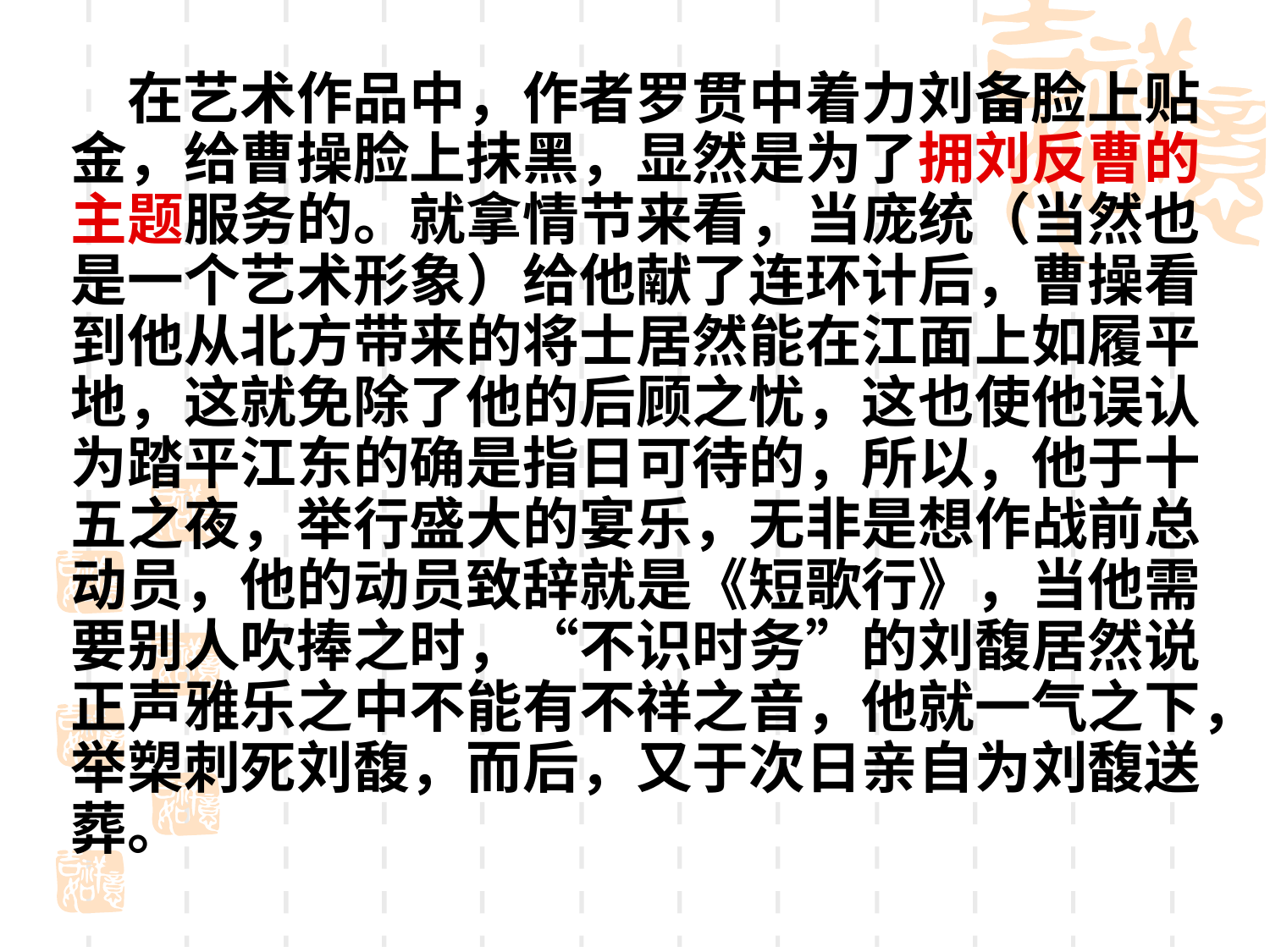

在艺术作品中，作者罗贯中着力刘备脸上贴金，给曹操脸上抹黑，显然是为了拥刘反曹的主题服务的。就拿情节来看，当庞统（当然也是一个艺术形象）给他献了连环计后，曹操看到他从北方带来的将士居然能在江面上如履平地，这就免除了他的后顾之忧，这也使他误认为踏平江东的确是指日可待的，所以，他于十五之夜，举行盛大的宴乐，无非是想作战前总动员，他的动员致辞就是《短歌行》，当他需要别人吹捧之时，“不识时务”的刘馥居然说正声雅乐之中不能有不祥之音，他就一气之下，举槊刺死刘馥，而后，又于次日亲自为刘馥送葬。